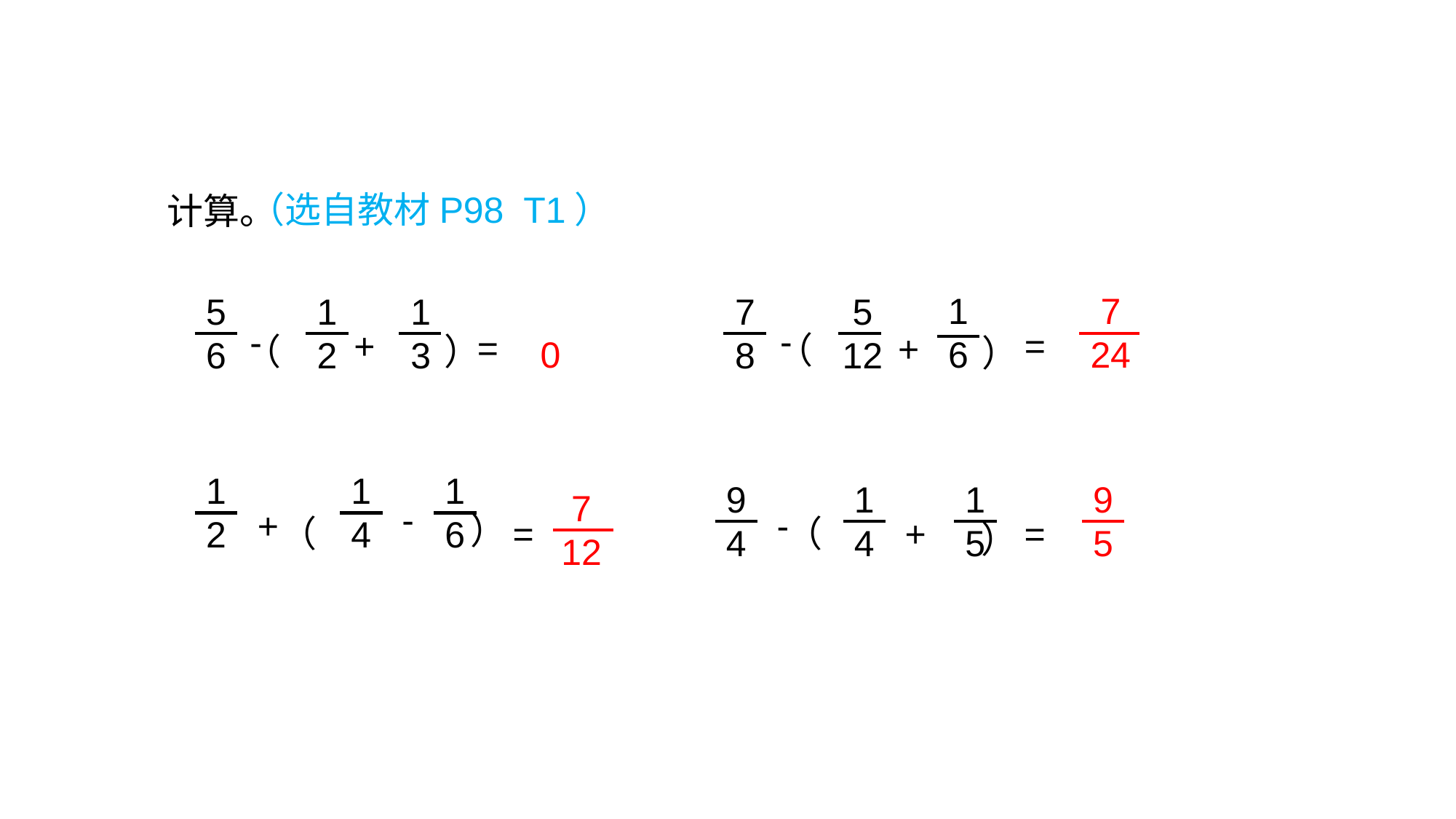

计算。
（选自教材P98  T1）
7
24
1
6
5
6
1
2
1
3
7
8
5
12
-
-
=
+
=
+
（
（
）
）
0
1
2
1
4
1
6
9
4
1
4
1
5
9
5
7
12
-
-
+
）
（
+
=
=
（
）